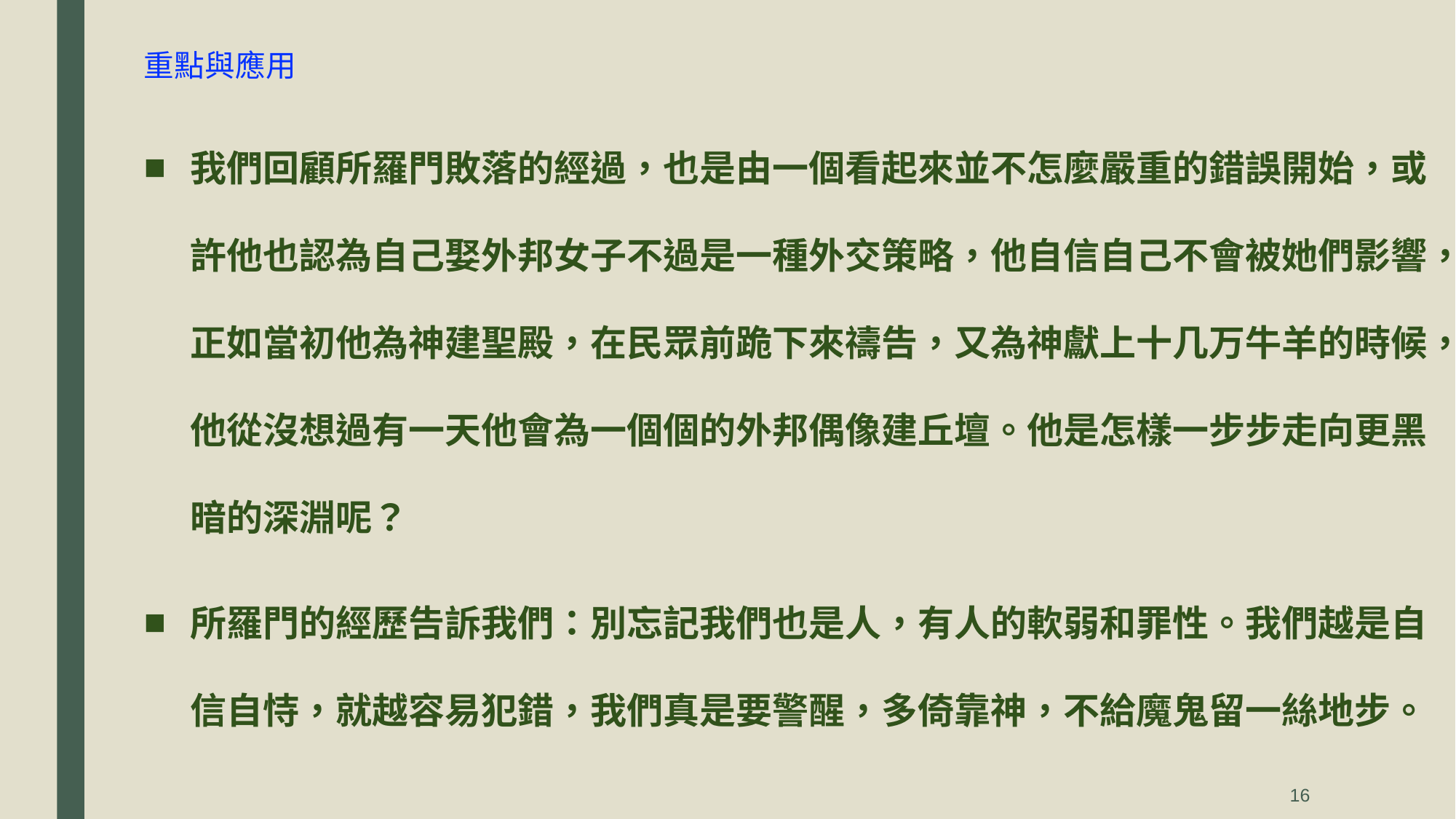

重點與應用
我們回顧所羅門敗落的經過，也是由一個看起來並不怎麼嚴重的錯誤開始，或許他也認為自己娶外邦女子不過是一種外交策略，他自信自己不會被她們影響，正如當初他為神建聖殿，在民眾前跪下來禱告，又為神獻上十几万牛羊的時候，他從沒想過有一天他會為一個個的外邦偶像建丘壇。他是怎樣一步步走向更黑暗的深淵呢？
所羅門的經歷告訴我們：別忘記我們也是人，有人的軟弱和罪性。我們越是自信自恃，就越容易犯錯，我們真是要警醒，多倚靠神，不給魔鬼留一絲地步。

16